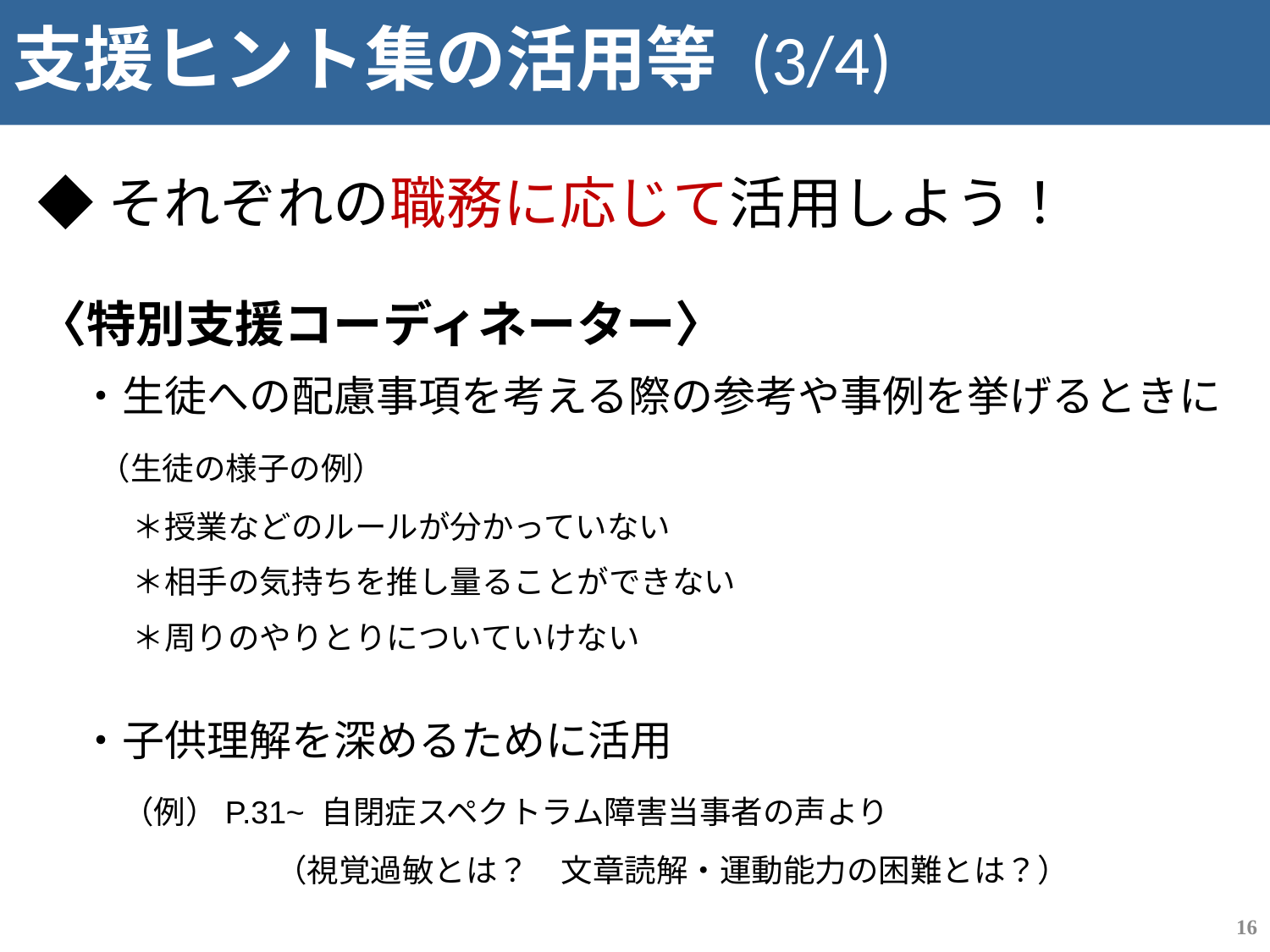

支援ヒント集の活用等 (3/4)
◆それぞれの職務に応じて活用しよう！

〈特別支援コーディネーター〉
　・生徒への配慮事項を考える際の参考や事例を挙げるときに
　  （生徒の様子の例）
　　　＊授業などのルールが分かっていない
　　　＊相手の気持ちを推し量ることができない
　　　＊周りのやりとりについていけない

　・子供理解を深めるために活用
　　（例）P.31~ 自閉症スペクトラム障害当事者の声より
　　　　　           （視覚過敏とは？　文章読解・運動能力の困難とは？）

16